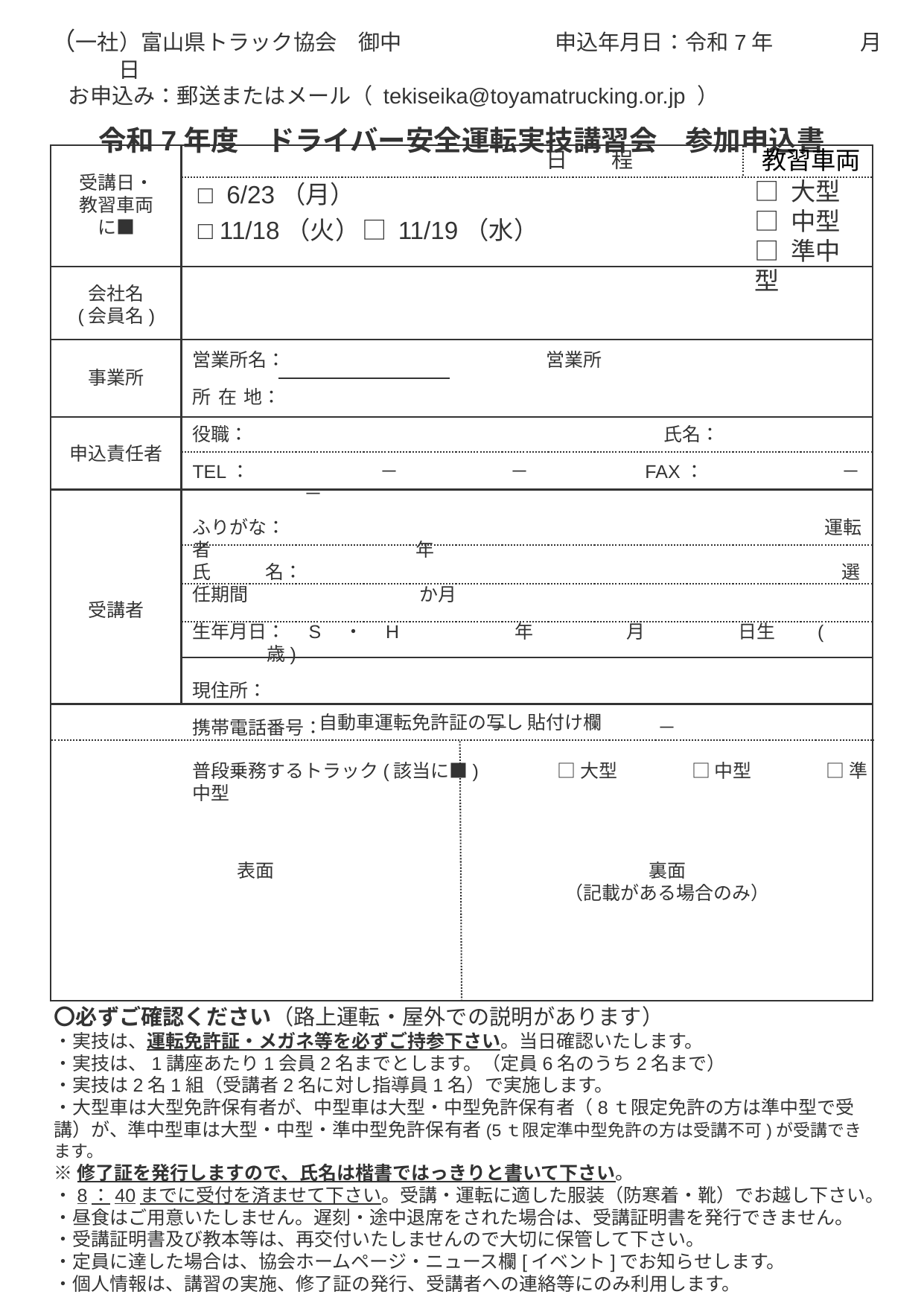

（一社）富山県トラック協会　御中　　　　　　　申込年月日：令和7年　　　　月　　　　日
  　お申込み：郵送またはメール（ tekiseika@toyamatrucking.or.jp ）

令和7年度　ドライバー安全運転実技講習会　参加申込書
教習車両
　　　　　　　　　　　　　　　　日　　程

受講日・
教習車両
に■

会社名
(会員名)

事業所

申込責任者

受講者

□ 大型
□ 中型
□ 準中型
□  6/23（月）

□ 11/18（火）		□ 11/19（水）
営業所名：　　　　　　　　　　　　　　営業所

所  在  地：

役職：　　　　　　　　　　　　　　　　　　　　　　　氏名：

TEL：　　　　　　　－　　　　　　－　　　　　　FAX：　　　　　　  　－　　　　　　－

ふりがな：　　　　　　　　　　　　　　　　　　　　　　　　　　　　　運転者　　　　　　　　　　　年
氏　　　名：　　　　　　　　　　　　　　　　　　　　　　　　　　　　　選任期間　　　　　　　　　 か月

生年月日：　S　・　H　　　　　　年　　　　　月　　　　　日生　　(　　　　　　歳)

現住所：

携帯電話番号：　　　　　　　　　－　　　　　　　　－

普段乗務するトラック(該当に■)　　　　□ 大型　　　　□ 中型　　　　□ 準中型
自動車運転免許証の写し 貼付け欄
裏面
（記載がある場合のみ）
表面
〇必ずご確認ください（路上運転・屋外での説明があります）
・実技は、運転免許証・メガネ等を必ずご持参下さい。当日確認いたします。
・実技は、1講座あたり1会員2名までとします。（定員6名のうち2名まで）
・実技は2名1組（受講者2名に対し指導員1名）で実施します。
・大型車は大型免許保有者が、中型車は大型・中型免許保有者（8ｔ限定免許の方は準中型で受講）が、準中型車は大型・中型・準中型免許保有者(5ｔ限定準中型免許の方は受講不可)が受講できます。
※修了証を発行しますので、氏名は楷書ではっきりと書いて下さい。
・8：40までに受付を済ませて下さい。受講・運転に適した服装（防寒着・靴）でお越し下さい。
・昼食はご用意いたしません。遅刻・途中退席をされた場合は、受講証明書を発行できません。
・受講証明書及び教本等は、再交付いたしませんので大切に保管して下さい。
・定員に達した場合は、協会ホームページ・ニュース欄[イベント]でお知らせします。
・個人情報は、講習の実施、修了証の発行、受講者への連絡等にのみ利用します。